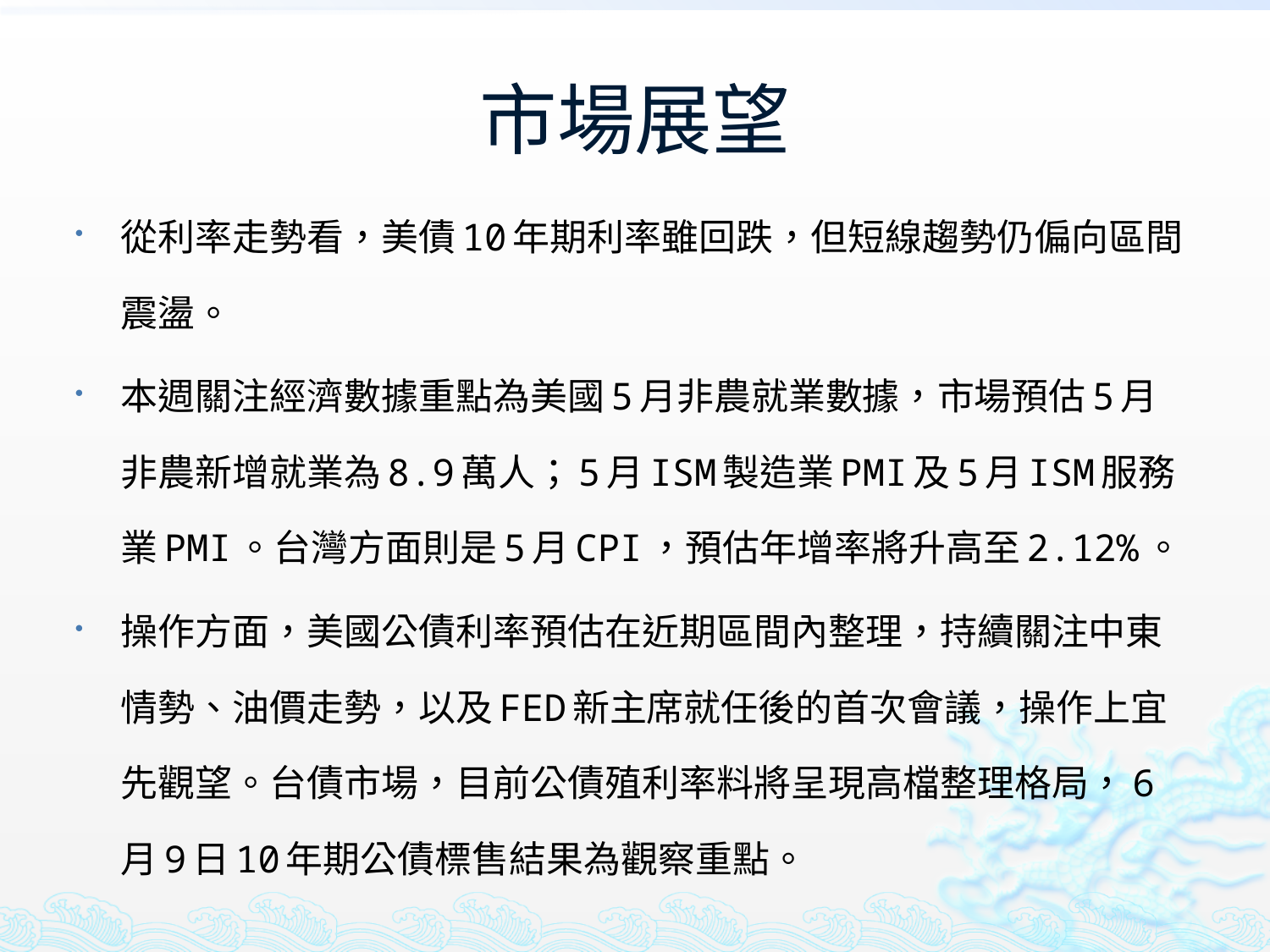

# 市場展望
從利率走勢看，美債10年期利率雖回跌，但短線趨勢仍偏向區間震盪。
本週關注經濟數據重點為美國5月非農就業數據，市場預估5月非農新增就業為8.9萬人；5月ISM製造業PMI及5月ISM服務業PMI。台灣方面則是5月CPI，預估年增率將升高至2.12%。
操作方面，美國公債利率預估在近期區間內整理，持續關注中東情勢、油價走勢，以及FED新主席就任後的首次會議，操作上宜先觀望。台債市場，目前公債殖利率料將呈現高檔整理格局，6月9日10年期公債標售結果為觀察重點。